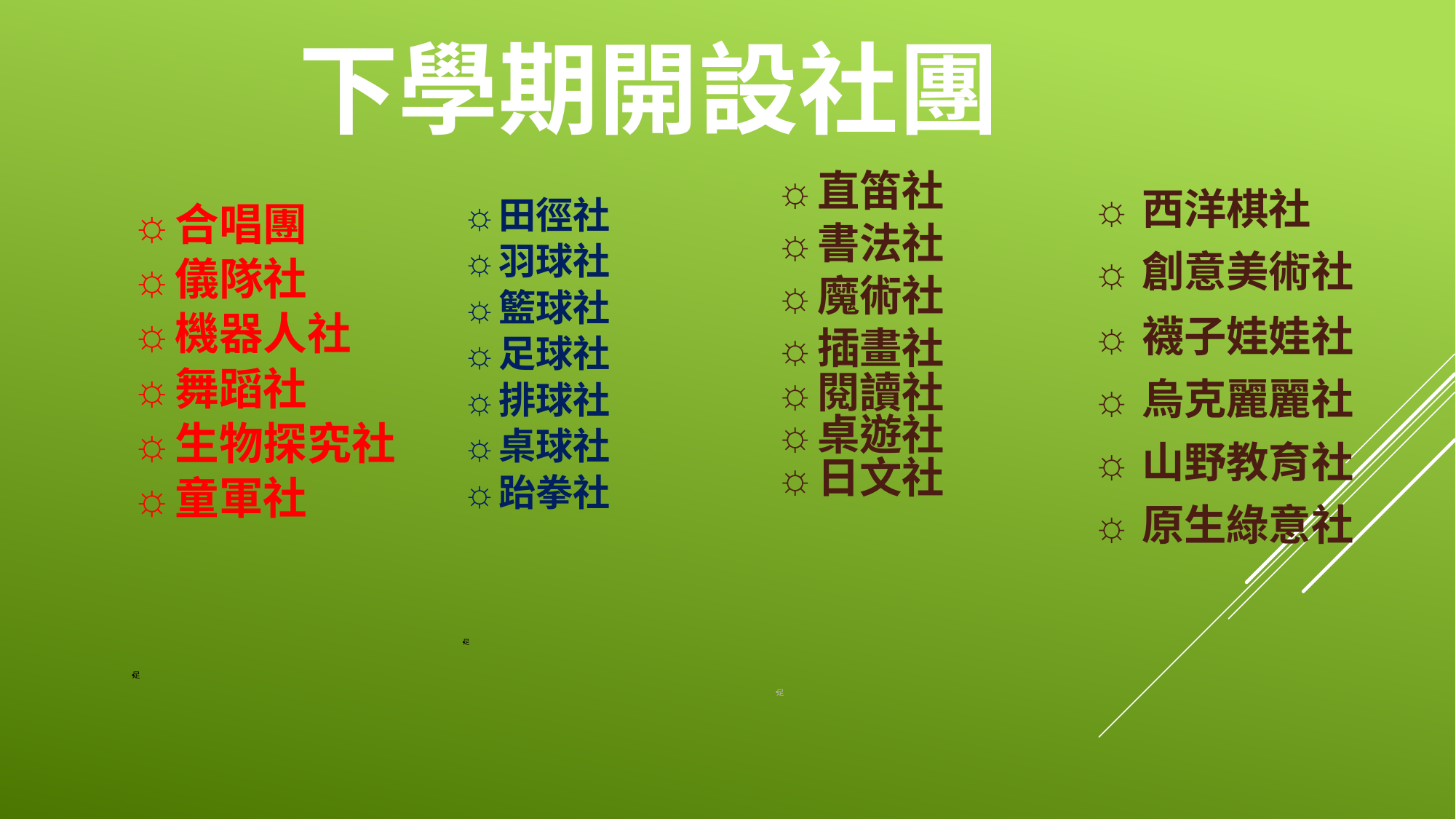

# 下學期開設社團
☼直笛社
☼書法社
☼魔術社
☼插畫社
☼閱讀社
☼桌遊社
☼日文社

足
☼田徑社
☼羽球社
☼籃球社
☼足球社
☼排球社
☼桌球社
☼跆拳社

足
☼西洋棋社
☼創意美術社
☼襪子娃娃社
☼烏克麗麗社
☼山野教育社
☼原生綠意社

☼合唱團
☼儀隊社
☼機器人社
☼舞蹈社
☼生物探究社
☼童軍社

足